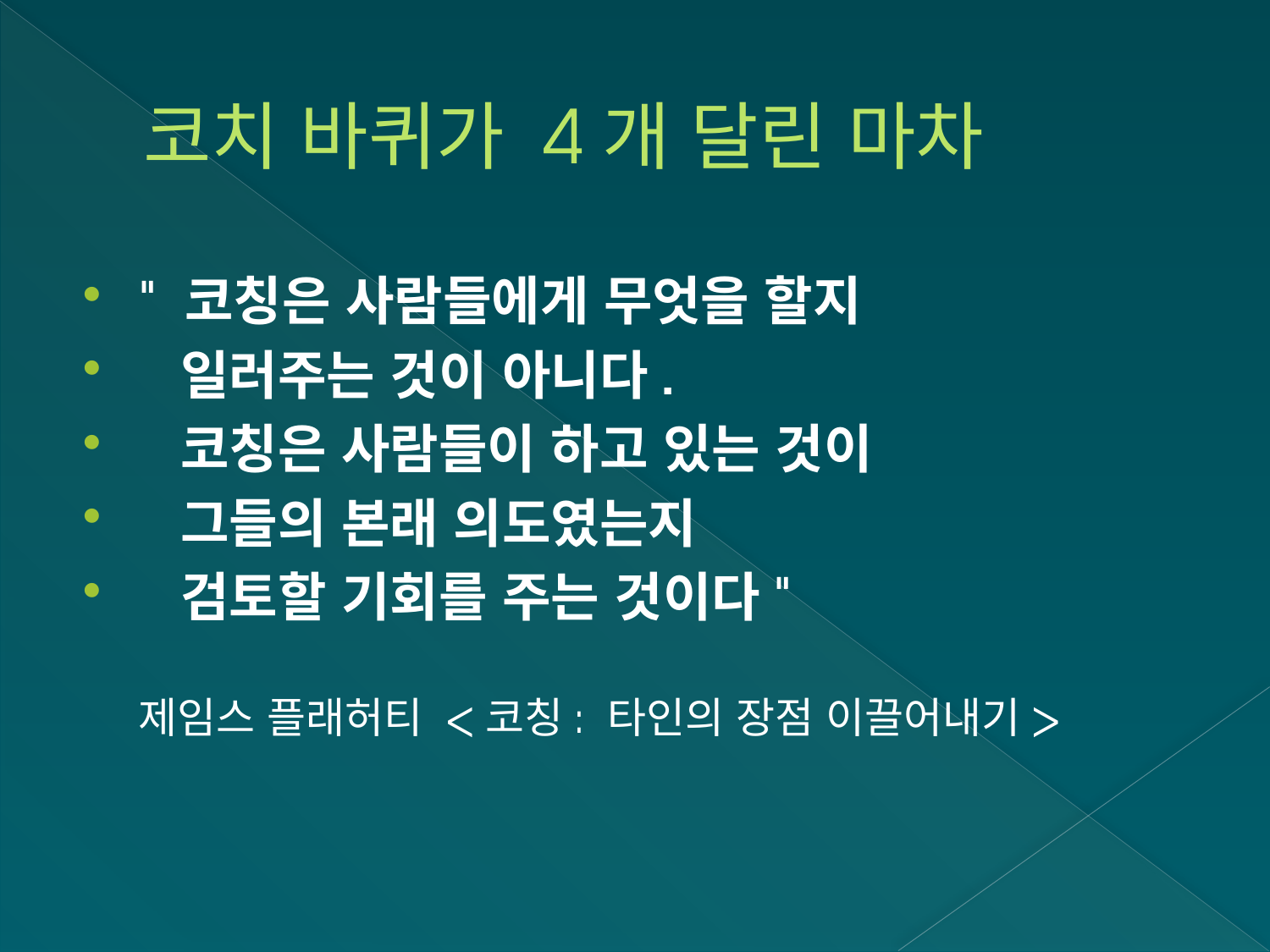

# 코치 바퀴가 4개 달린 마차
" 코칭은 사람들에게 무엇을 할지
  일러주는 것이 아니다.
  코칭은 사람들이 하고 있는 것이
  그들의 본래 의도였는지
  검토할 기회를 주는 것이다" 
제임스 플래허티 <코칭: 타인의 장점 이끌어내기>